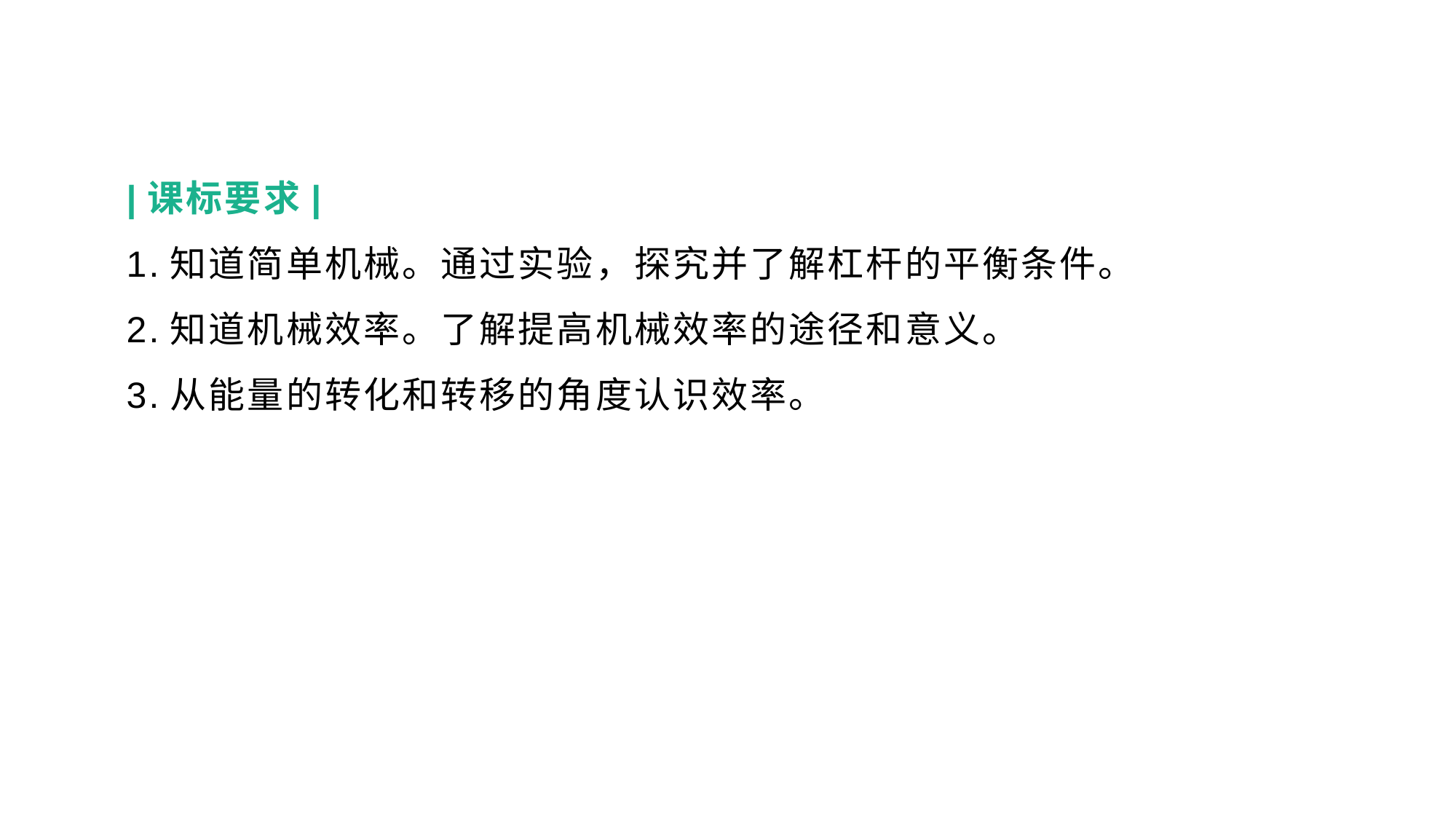

|课标要求|
1.知道简单机械。通过实验，探究并了解杠杆的平衡条件。
2.知道机械效率。了解提高机械效率的途径和意义。
3.从能量的转化和转移的角度认识效率。
思维导图 构建体系